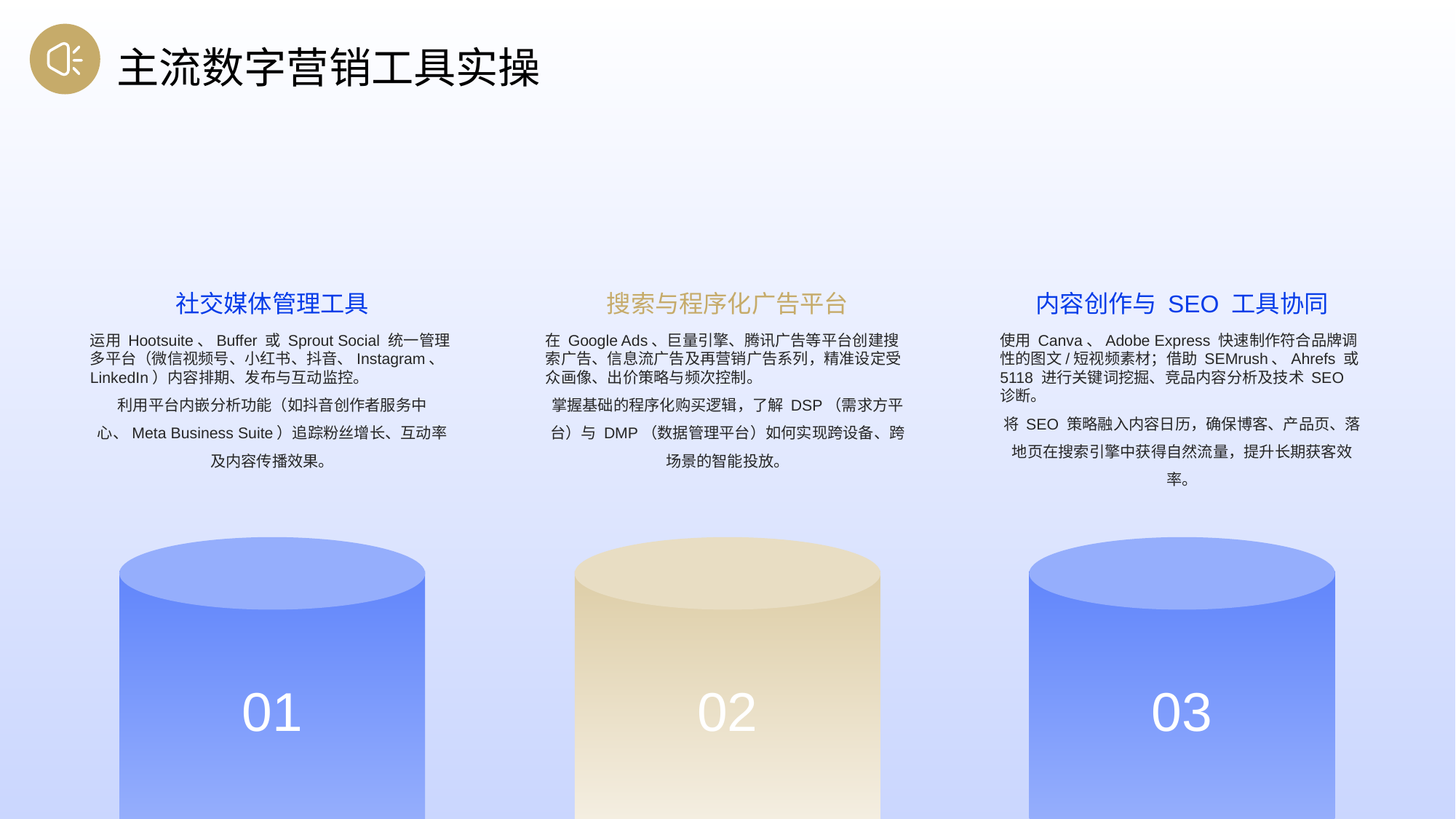

主流数字营销工具实操

社交媒体管理工具
搜索与程序化广告平台
内容创作与 SEO 工具协同
运用 Hootsuite、Buffer 或 Sprout Social 统一管理多平台（微信视频号、小红书、抖音、Instagram、LinkedIn）内容排期、发布与互动监控。
利用平台内嵌分析功能（如抖音创作者服务中心、Meta Business Suite）追踪粉丝增长、互动率及内容传播效果。
在 Google Ads、巨量引擎、腾讯广告等平台创建搜索广告、信息流广告及再营销广告系列，精准设定受众画像、出价策略与频次控制。
掌握基础的程序化购买逻辑，了解 DSP（需求方平台）与 DMP（数据管理平台）如何实现跨设备、跨场景的智能投放。
使用 Canva、Adobe Express 快速制作符合品牌调性的图文/短视频素材；借助 SEMrush、Ahrefs 或 5118 进行关键词挖掘、竞品内容分析及技术 SEO 诊断。
将 SEO 策略融入内容日历，确保博客、产品页、落地页在搜索引擎中获得自然流量，提升长期获客效率。

01
02
03